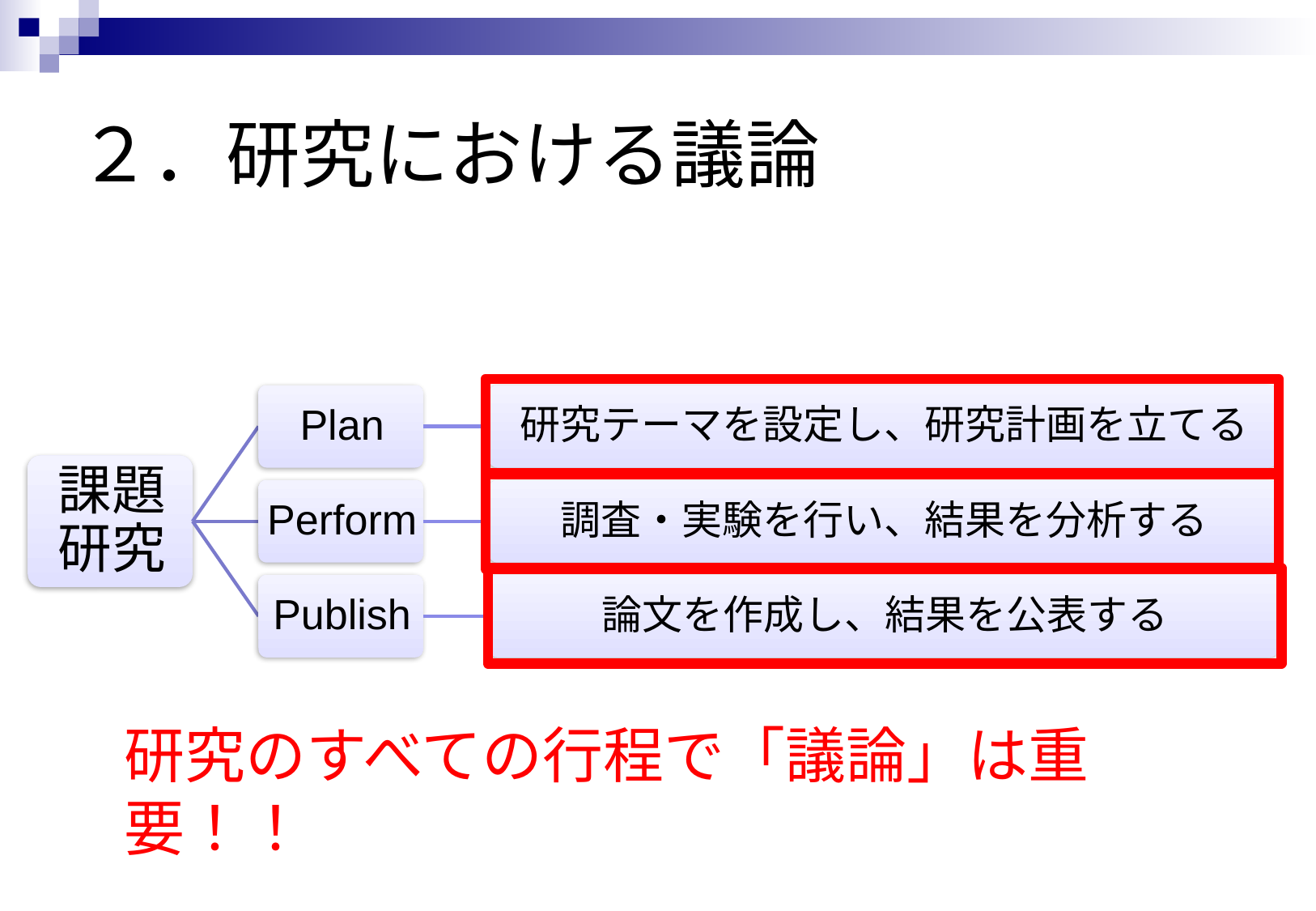

# ２．研究における議論
課題研究

Plan

研究テーマを設定し、研究計画を立てる

Perform

調査・実験を行い、結果を分析する

Publish

論文を作成し、結果を公表する

研究のすべての行程で「議論」は重要！！